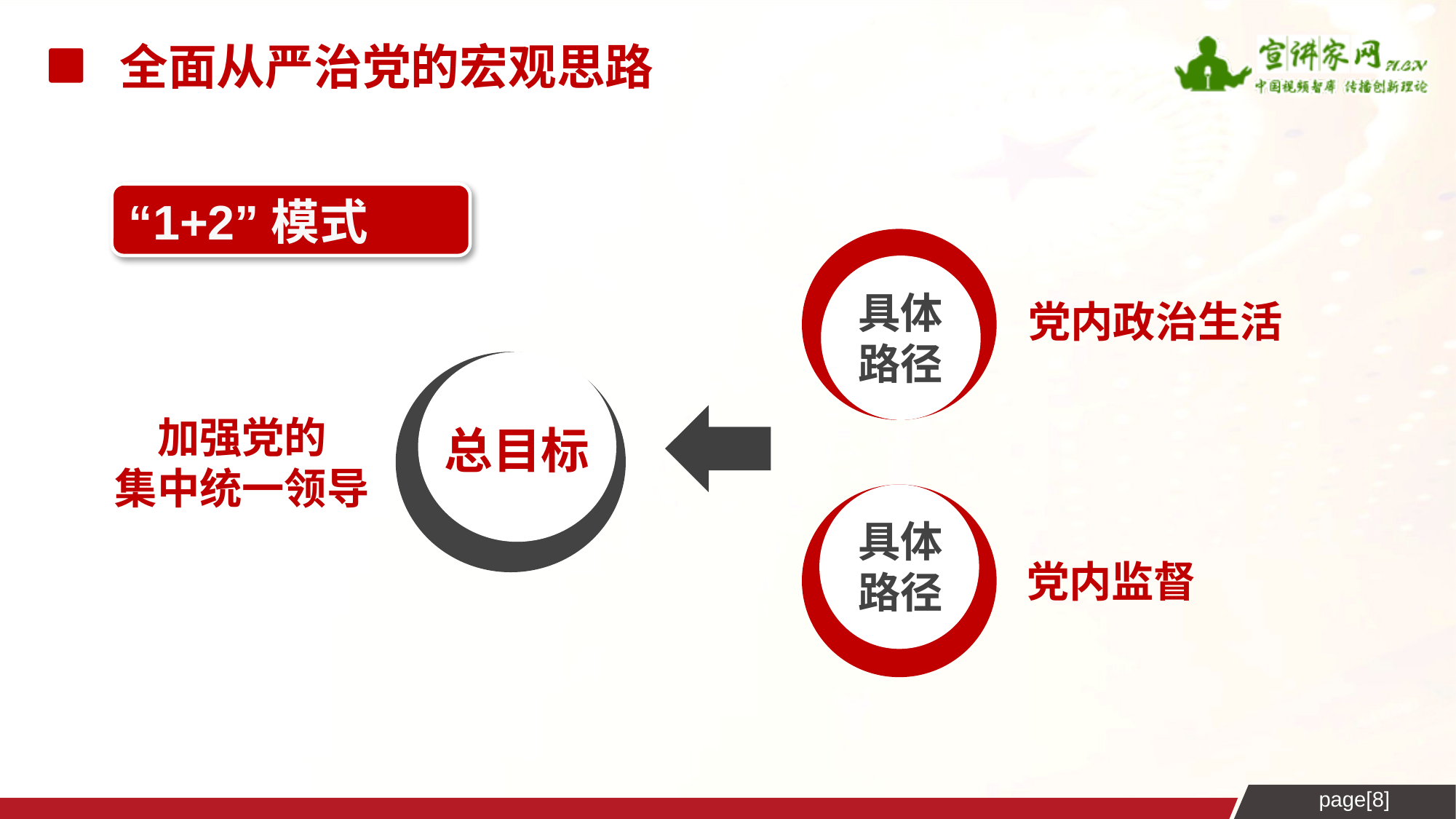

全面从严治党的宏观思路

“1+2”模式

具体
路径
党内政治生活
信誉

加强党的
集中统一领导
总目标

具体
路径
党内监督